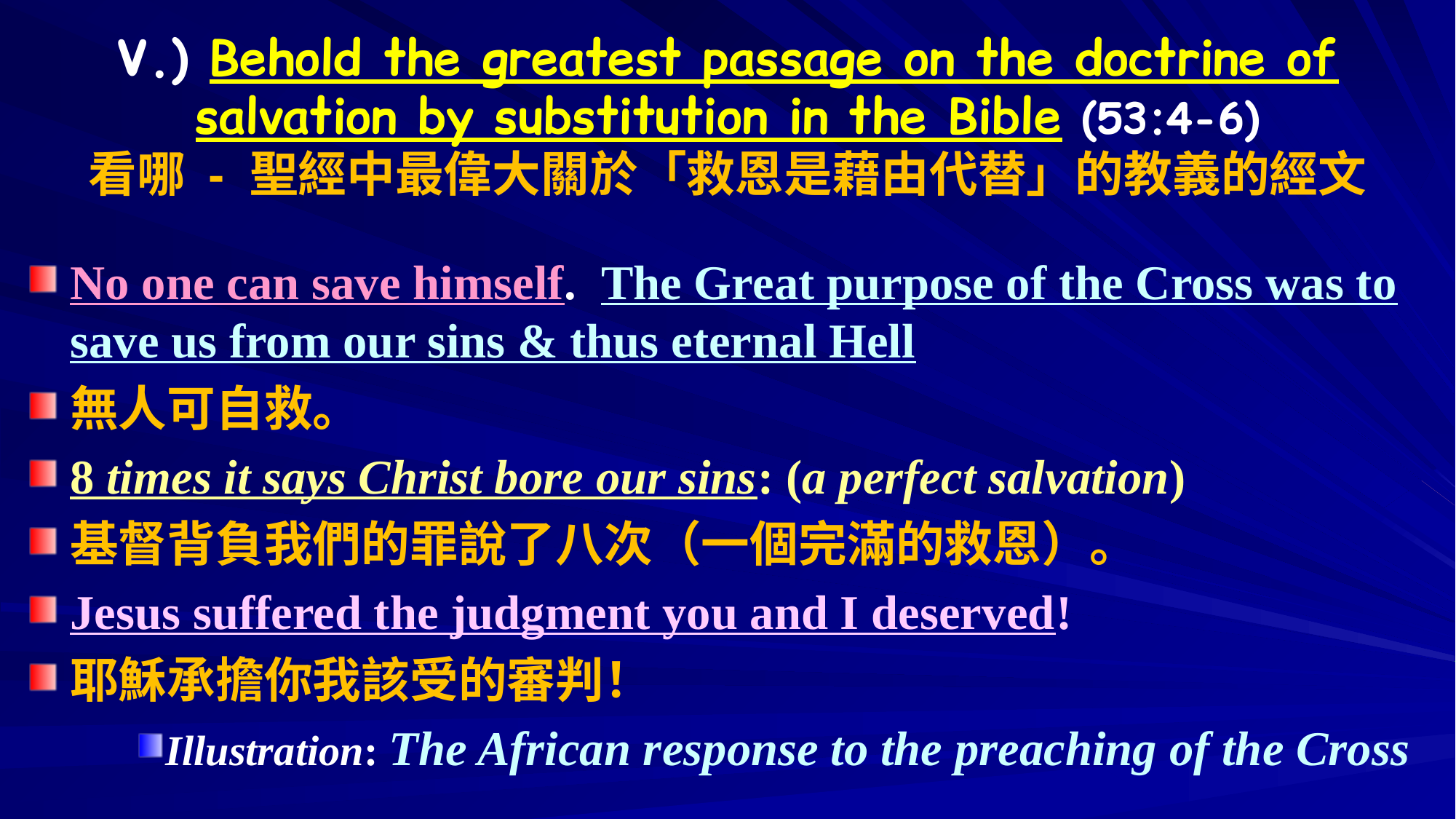

# V.) Behold the greatest passage on the doctrine of salvation by substitution in the Bible	 (53:4-6) 看哪 - 聖經中最偉大關於「救恩是藉由代替」的教義的經文
No one can save himself.  The Great purpose of the Cross was to save us from our sins & thus eternal Hell
無人可自救。
8 times it says Christ bore our sins: (a perfect salvation)
基督背負我們的罪說了八次（一個完滿的救恩）。
Jesus suffered the judgment you and I deserved!
耶穌承擔你我該受的審判！
Illustration: The African response to the preaching of the Cross